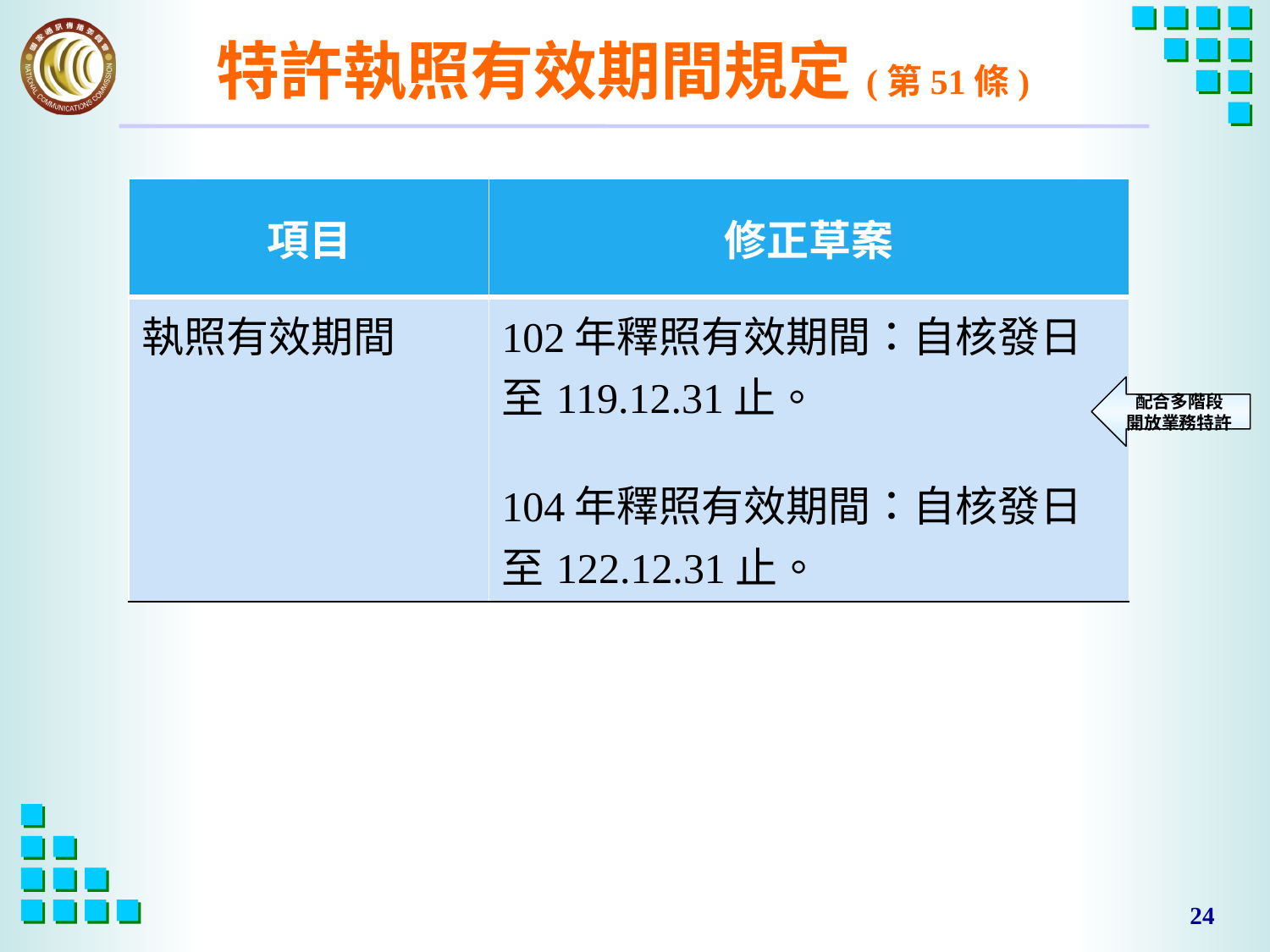

# 特許執照有效期間規定(第51條)
| 項目 | 修正草案 |
| --- | --- |
| 執照有效期間 | 102年釋照有效期間：自核發日至119.12.31止。 104年釋照有效期間：自核發日至122.12.31止。 |
配合多階段
開放業務特許